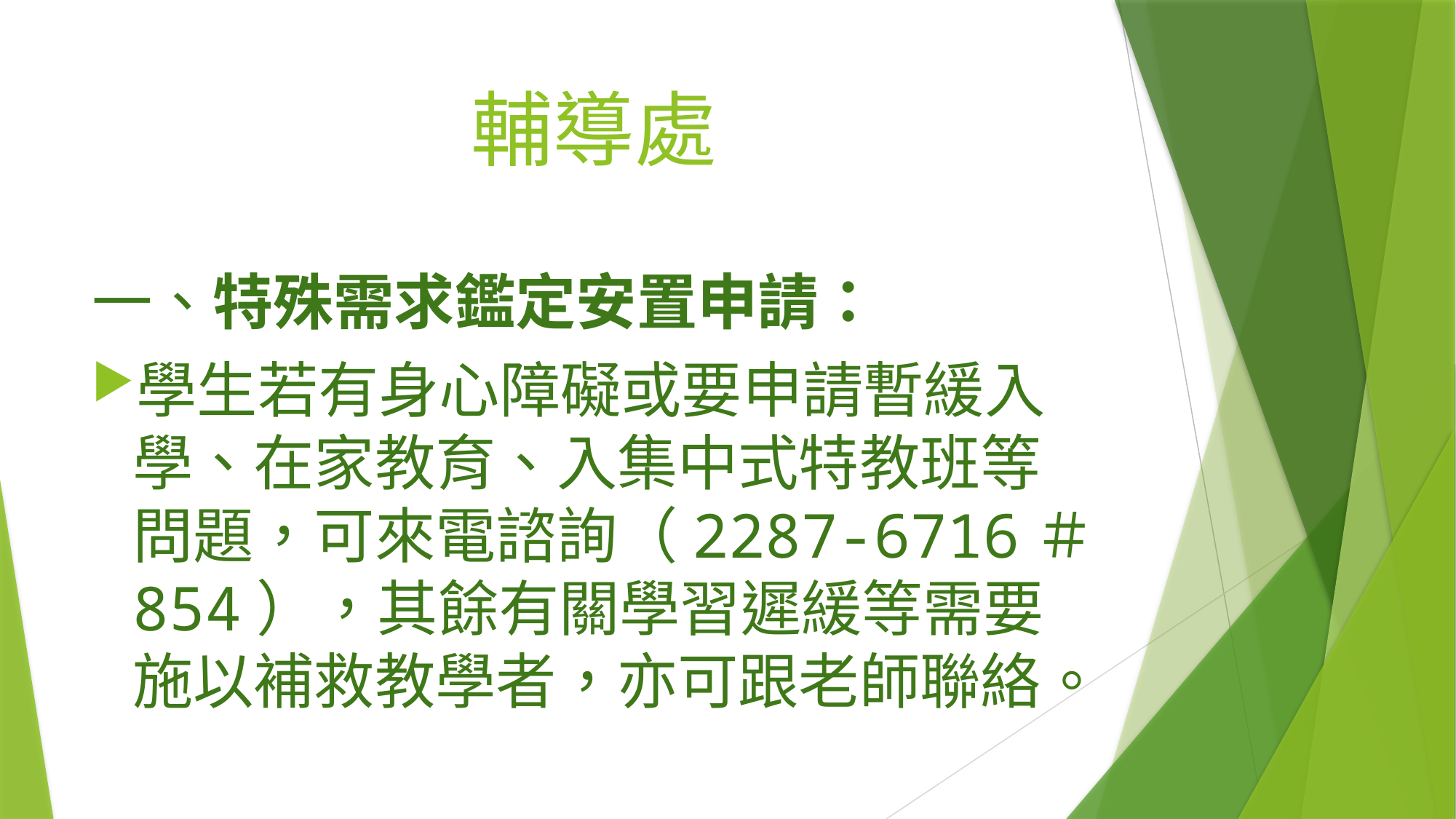

# 輔導處
一、特殊需求鑑定安置申請：
學生若有身心障礙或要申請暫緩入學、在家教育、入集中式特教班等問題，可來電諮詢（2287-6716＃854），其餘有關學習遲緩等需要施以補救教學者，亦可跟老師聯絡。